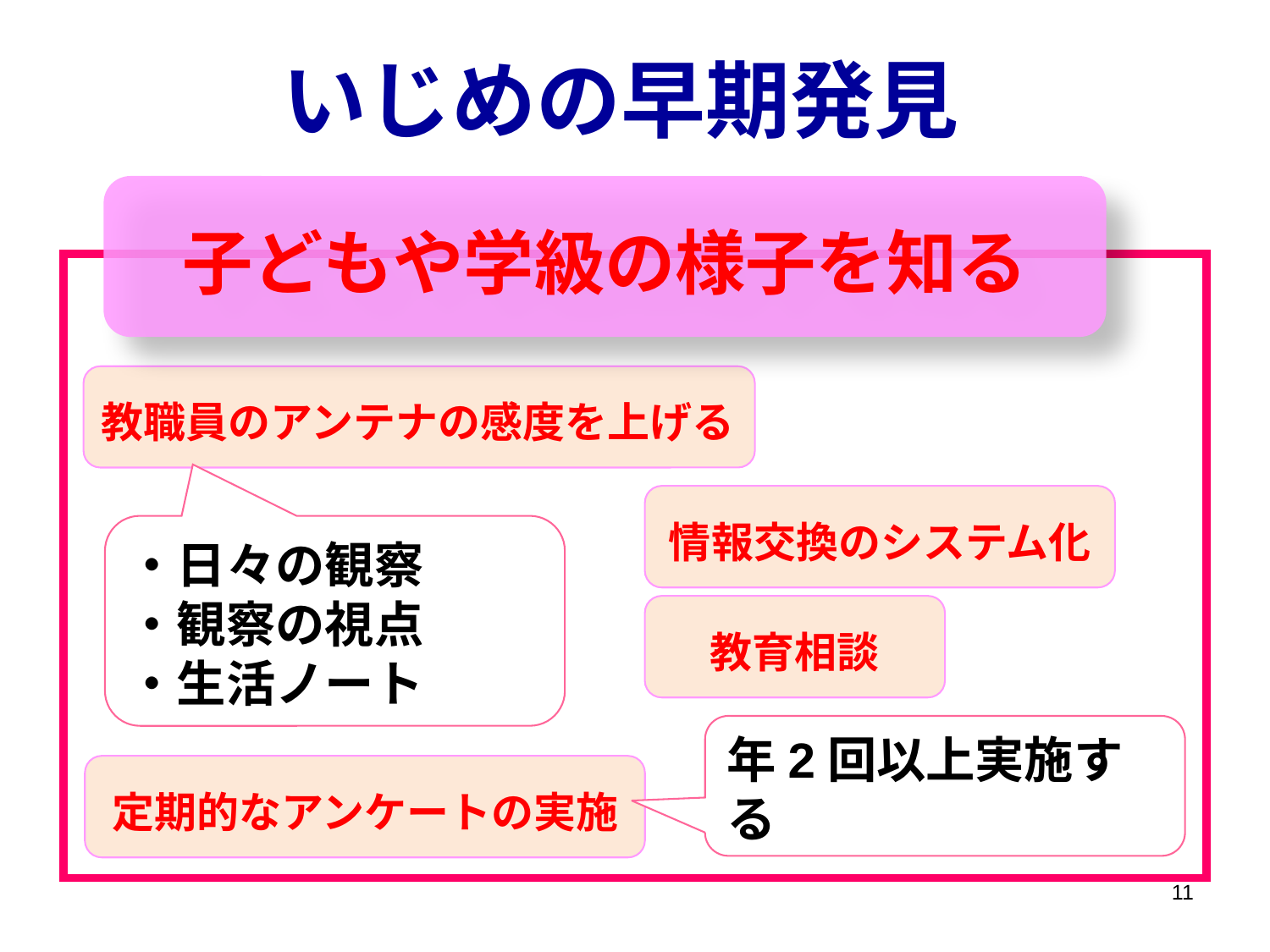

# いじめの早期発見
子どもや学級の様子を知る

教職員のアンテナの感度を上げる
情報交換のシステム化
・日々の観察
・観察の視点
・生活ノート
教育相談
年2回以上実施する
定期的なアンケートの実施
11